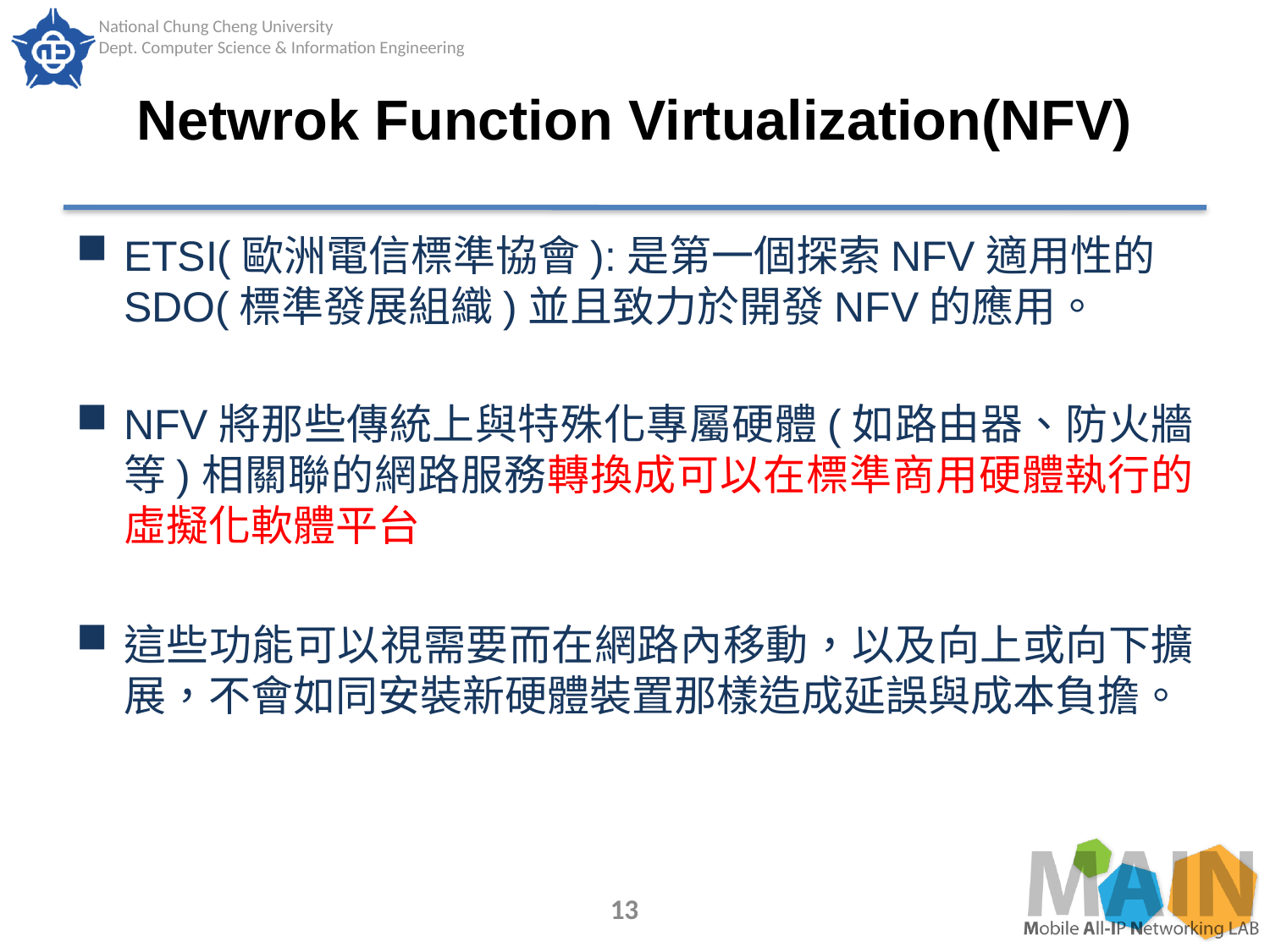

# Netwrok Function Virtualization(NFV)
ETSI(歐洲電信標準協會):是第一個探索NFV適用性的SDO(標準發展組織)並且致力於開發NFV的應用。

NFV將那些傳統上與特殊化專屬硬體(如路由器、防火牆等)相關聯的網路服務轉換成可以在標準商用硬體執行的虛擬化軟體平台

這些功能可以視需要而在網路內移動，以及向上或向下擴展，不會如同安裝新硬體裝置那樣造成延誤與成本負擔。
13